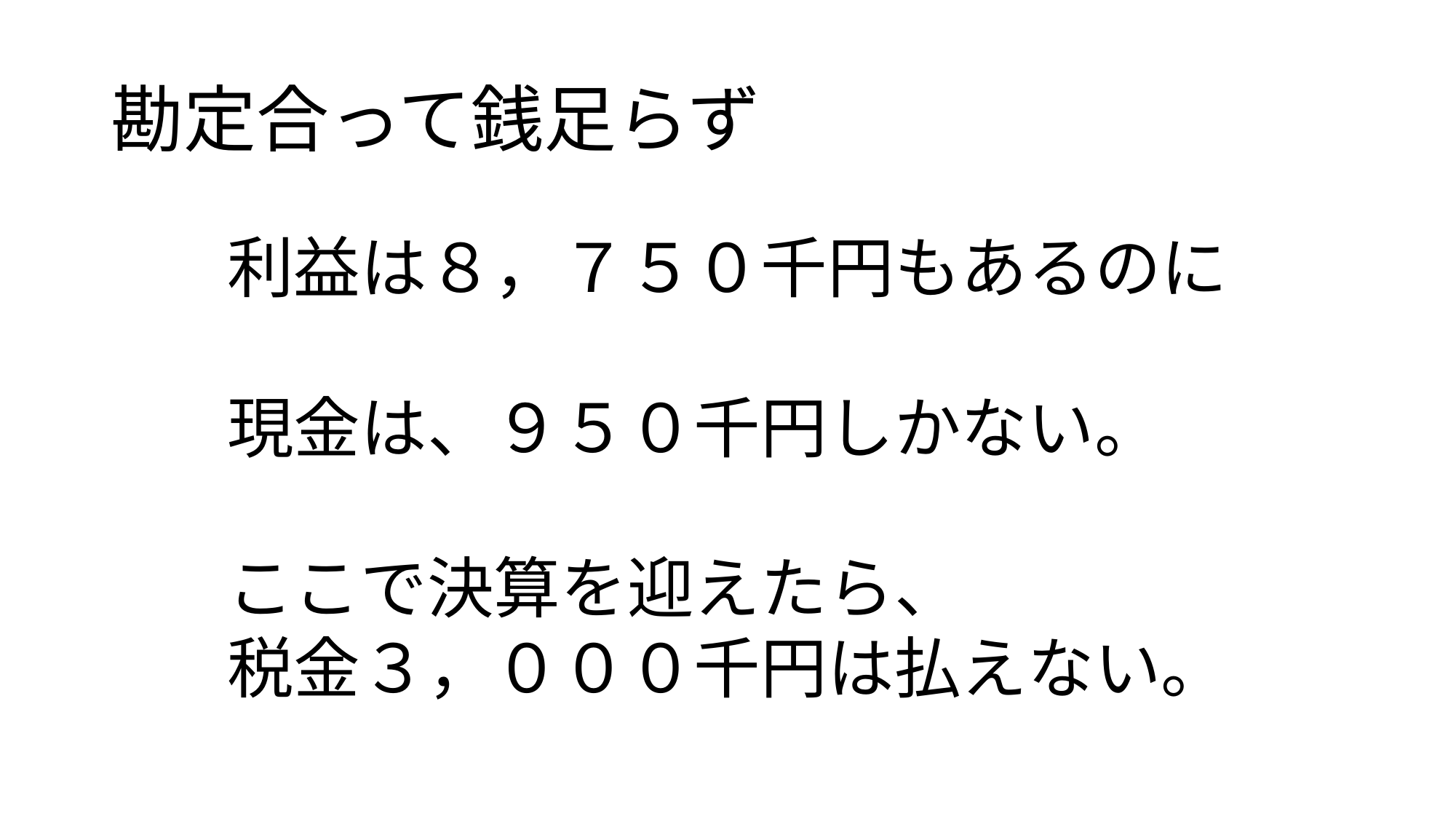

# 勘定合って銭足らず
利益は８，７５０千円もあるのに

現金は、９５０千円しかない。

ここで決算を迎えたら、
税金３，０００千円は払えない。